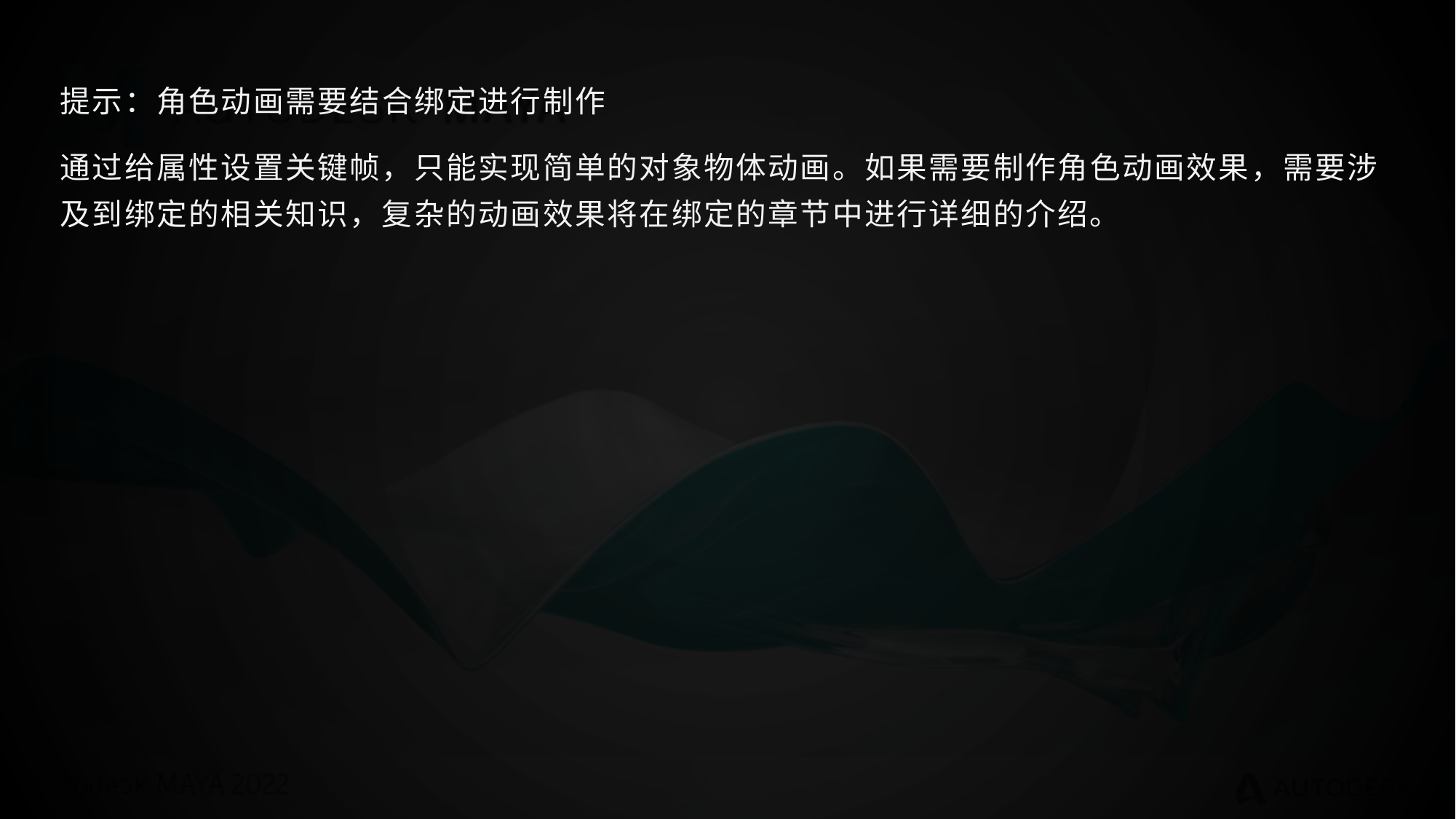

提示：角色动画需要结合绑定进行制作
通过给属性设置关键帧，只能实现简单的对象物体动画。如果需要制作角色动画效果，需要涉及到绑定的相关知识，复杂的动画效果将在绑定的章节中进行详细的介绍。